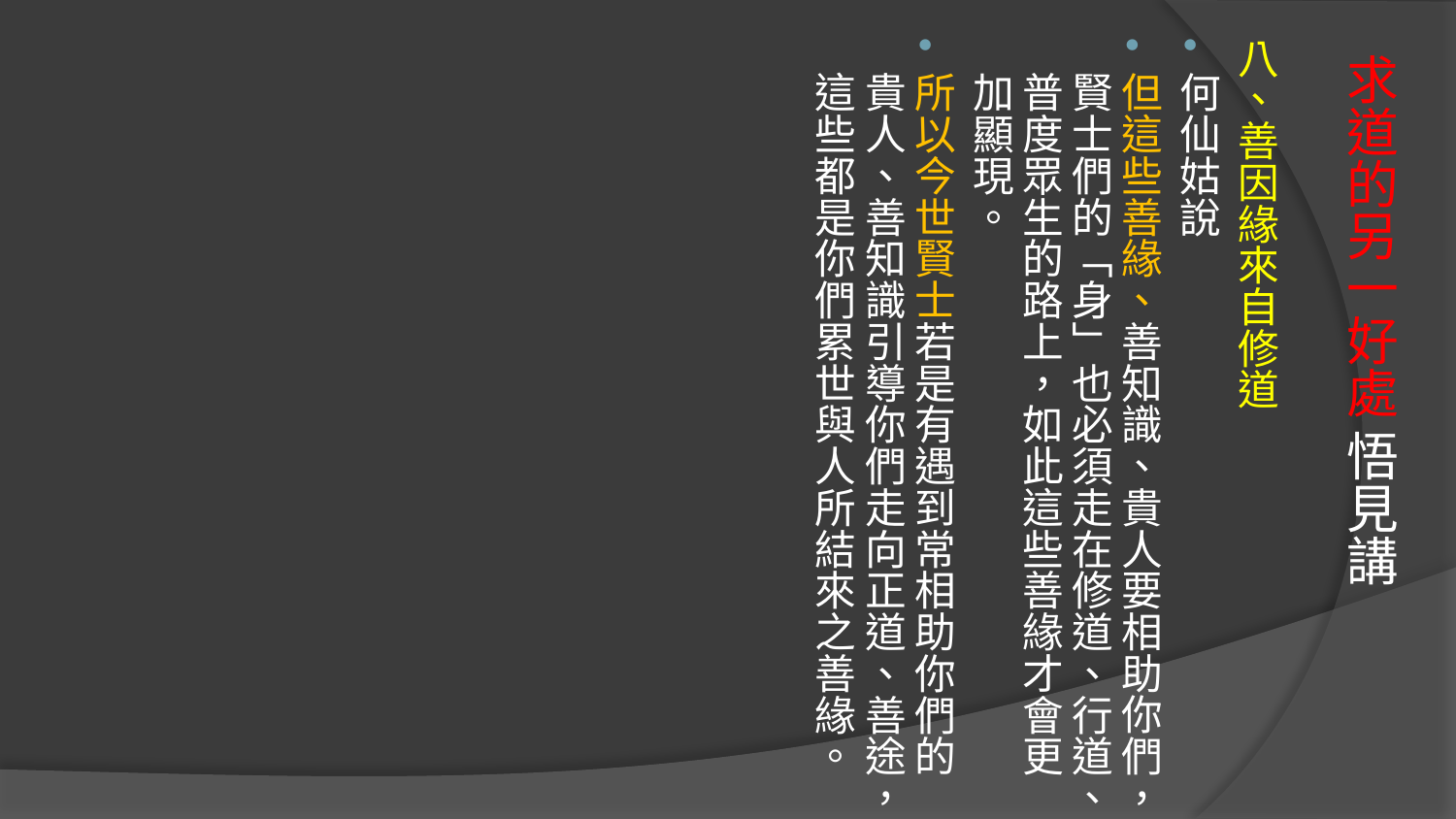

八、善因緣來自修道
何仙姑說
但這些善緣、善知識、貴人要相助你們，賢士們的「身」也必須走在修道、行道、普度眾生的路上，如此這些善緣才會更加顯現。
所以今世賢士若是有遇到常相助你們的貴人、善知識引導你們走向正道、善途，這些都是你們累世與人所結來之善緣。

# 求道的另一好處 悟見講